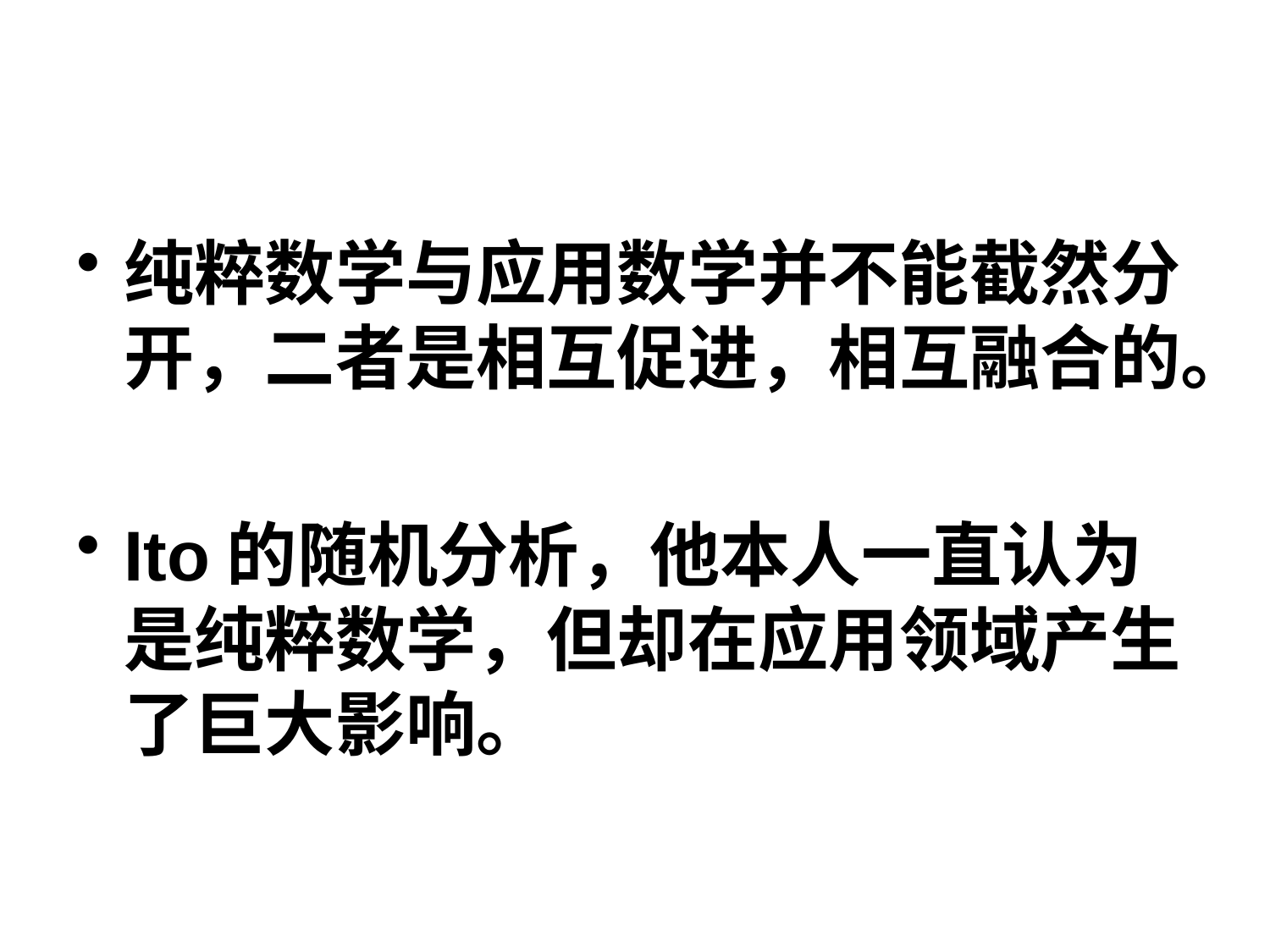

#
纯粹数学与应用数学并不能截然分开，二者是相互促进，相互融合的。

Ito的随机分析，他本人一直认为是纯粹数学，但却在应用领域产生了巨大影响。